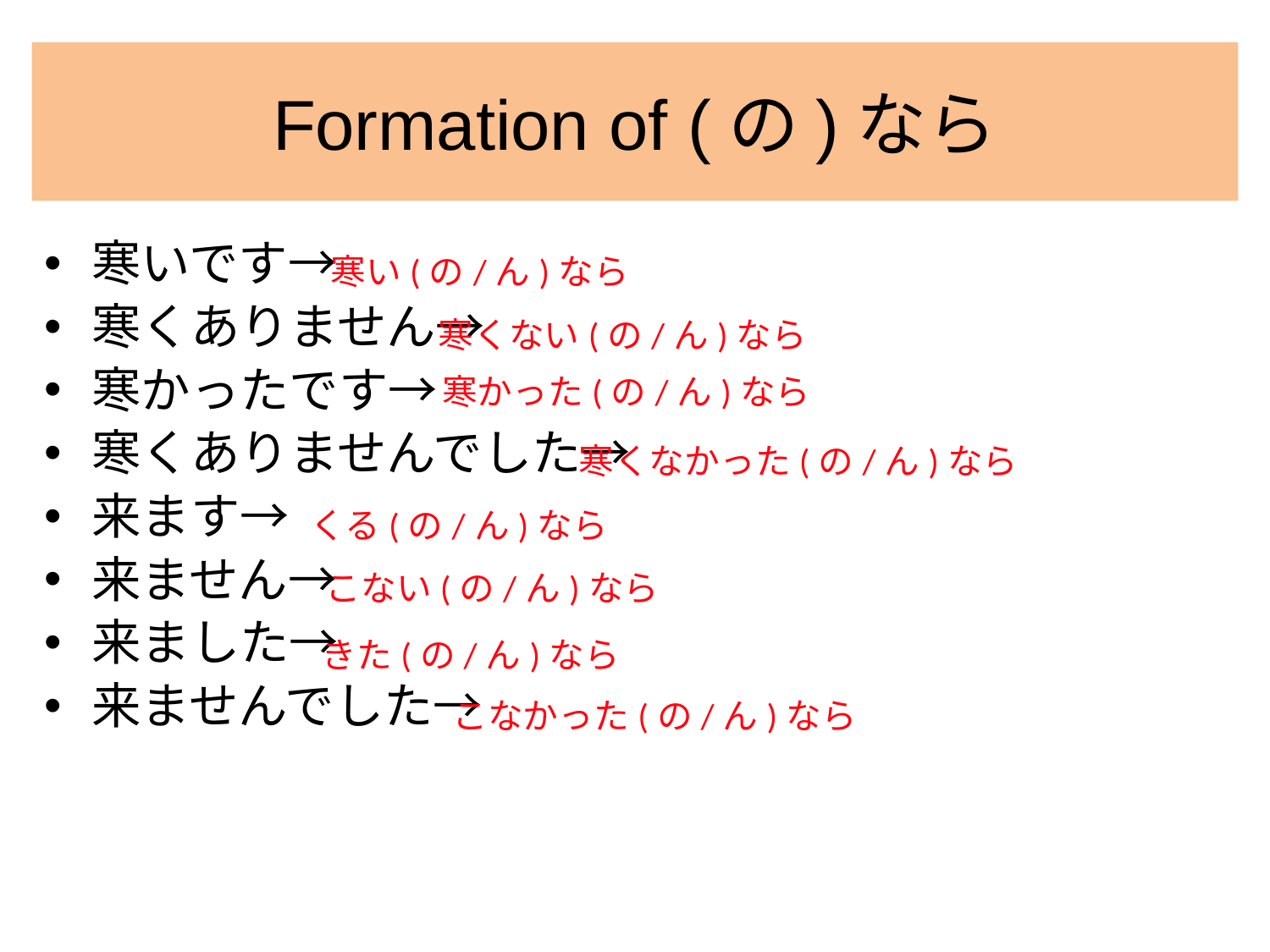

# Formation of (の)なら
寒い(の/ん)なら
寒いです→
寒くありません→
寒かったです→
寒くありませんでした→
来ます→
来ません→
来ました→
来ませんでした→
寒い(の/ん)なら
寒くない(の/ん)なら
寒かった(の/ん)なら
寒くなかった(の/ん)なら
くる(の/ん)なら
こない(の/ん)なら
きた(の/ん)なら
こなかった(の/ん)なら